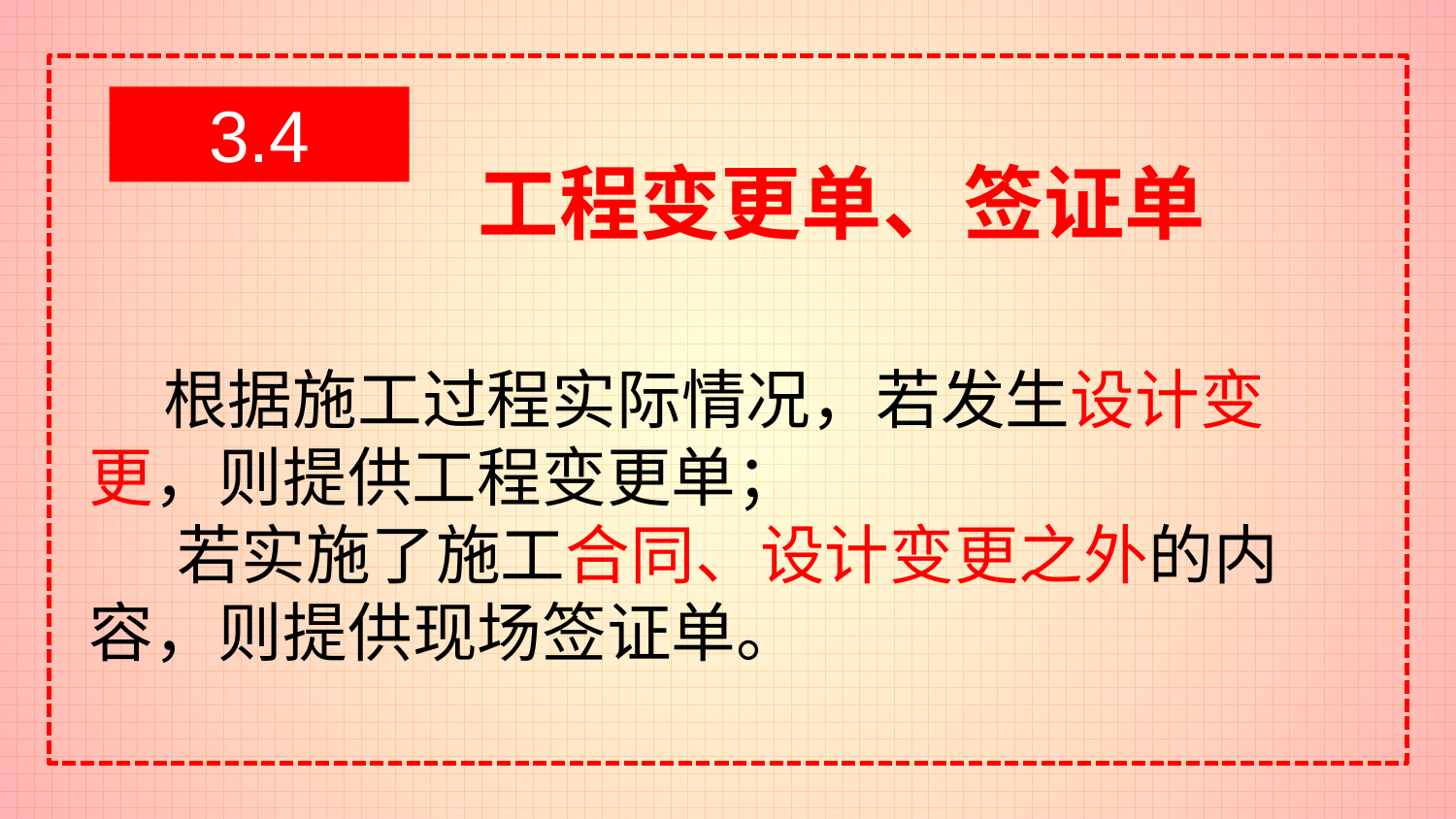

3.4

工程变更单、签证单
        根据施工过程实际情况，若发生设计变更，则提供工程变更单；
     若实施了施工合同、设计变更之外的内容，则提供现场签证单。